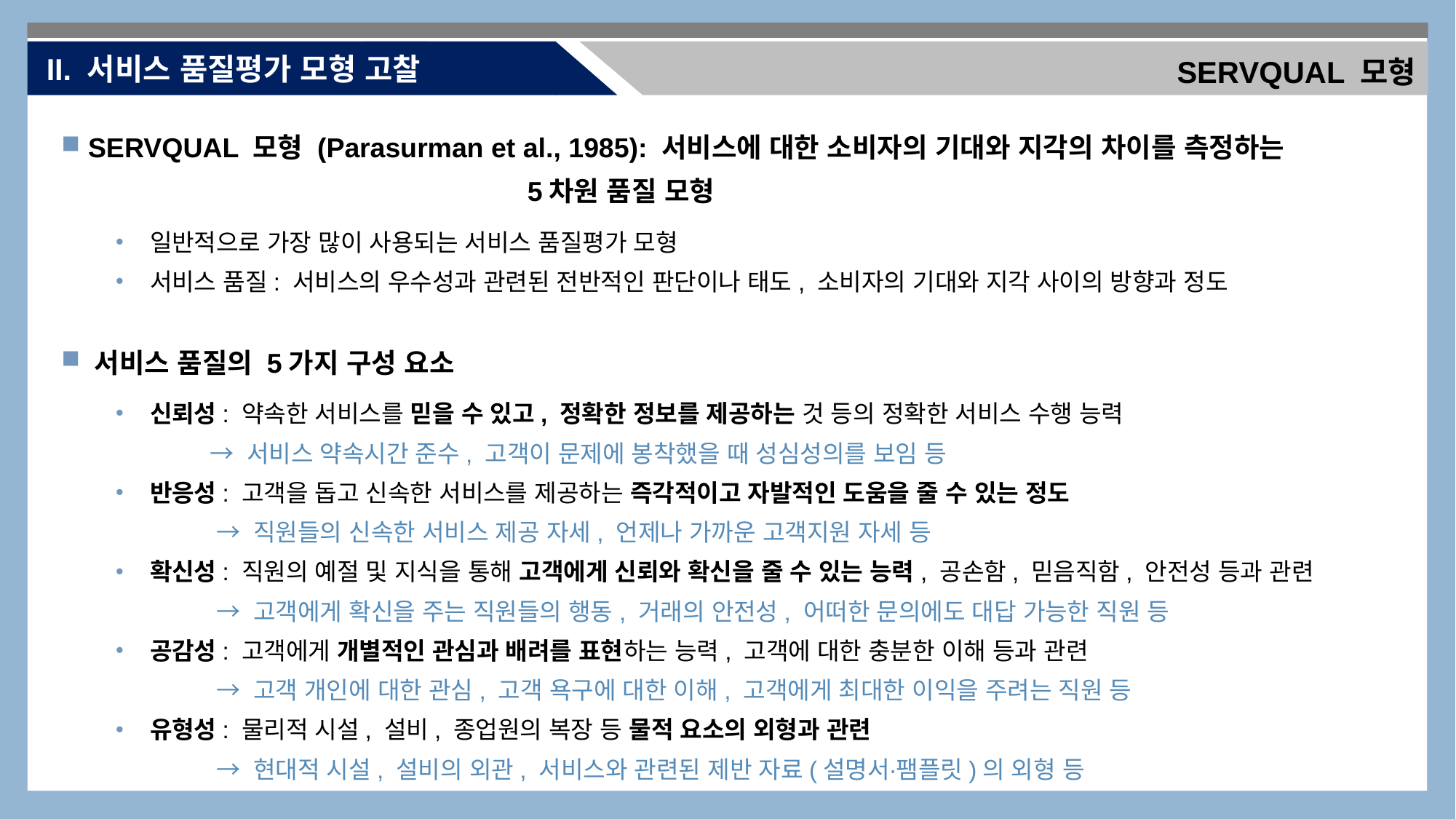

II. 서비스 품질평가 모형 고찰

SERVQUAL 모형
 SERVQUAL 모형 (Parasurman et al., 1985): 서비스에 대한 소비자의 기대와 지각의 차이를 측정하는
                                                             5차원 품질 모형

일반적으로 가장 많이 사용되는 서비스 품질평가 모형
서비스 품질: 서비스의 우수성과 관련된 전반적인 판단이나 태도, 소비자의 기대와 지각 사이의 방향과 정도

 서비스 품질의 5가지 구성 요소

신뢰성: 약속한 서비스를 믿을 수 있고, 정확한 정보를 제공하는 것 등의 정확한 서비스 수행 능력
              → 서비스 약속시간 준수, 고객이 문제에 봉착했을 때 성심성의를 보임 등
반응성: 고객을 돕고 신속한 서비스를 제공하는 즉각적이고 자발적인 도움을 줄 수 있는 정도
               → 직원들의 신속한 서비스 제공 자세, 언제나 가까운 고객지원 자세 등
확신성: 직원의 예절 및 지식을 통해 고객에게 신뢰와 확신을 줄 수 있는 능력, 공손함, 믿음직함, 안전성 등과 관련
               → 고객에게 확신을 주는 직원들의 행동, 거래의 안전성, 어떠한 문의에도 대답 가능한 직원 등
공감성: 고객에게 개별적인 관심과 배려를 표현하는 능력, 고객에 대한 충분한 이해 등과 관련
               → 고객 개인에 대한 관심, 고객 욕구에 대한 이해, 고객에게 최대한 이익을 주려는 직원 등
유형성: 물리적 시설, 설비, 종업원의 복장 등 물적 요소의 외형과 관련
               → 현대적 시설, 설비의 외관, 서비스와 관련된 제반 자료(설명서∙팸플릿)의 외형 등